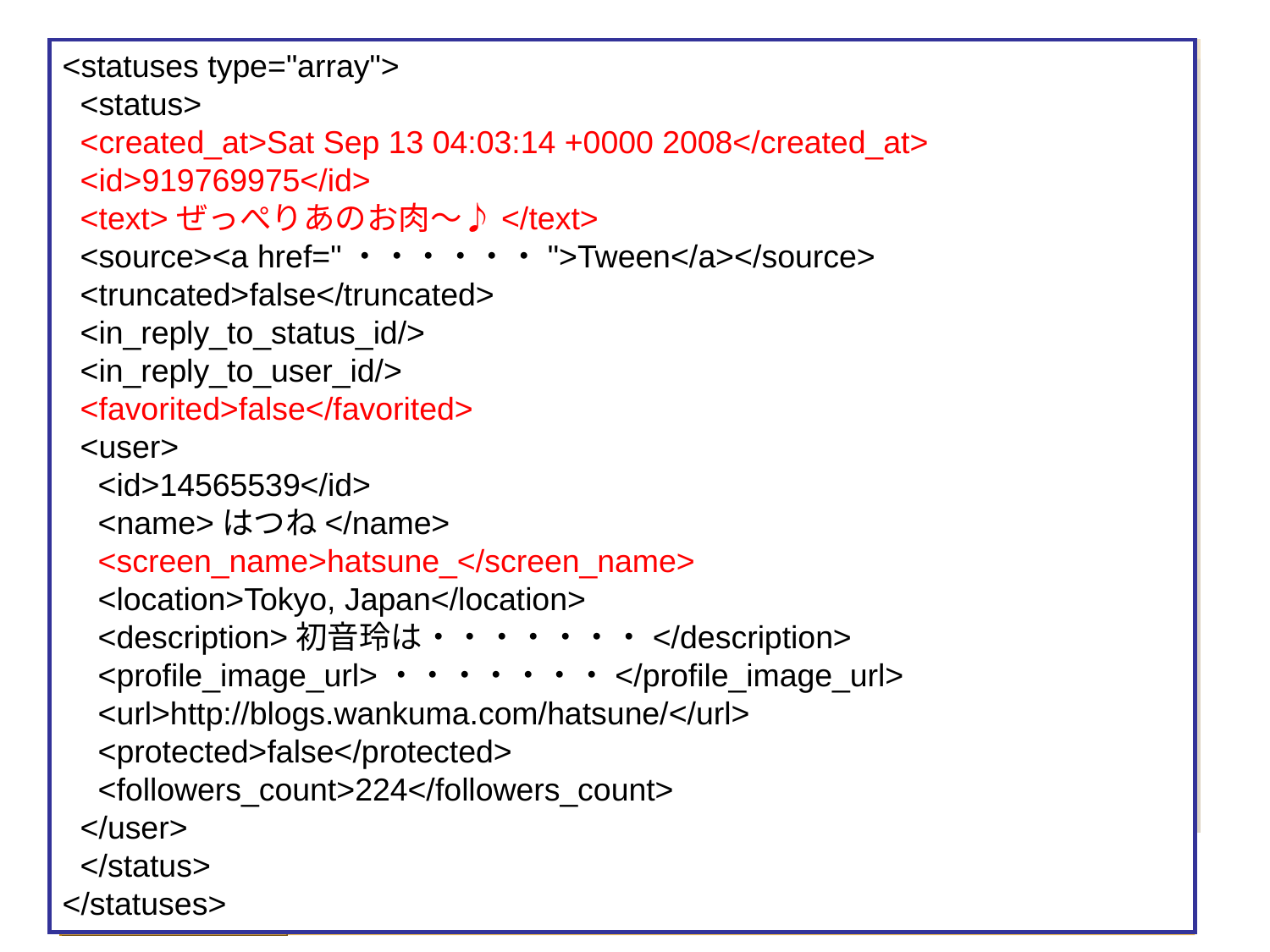

# ステータス取得結果(xml)
<statuses type="array">
  <status>
  <created_at>Sat Sep 13 04:03:14 +0000 2008</created_at>
  <id>919769975</id>
  <text>ぜっぺりあのお肉～♪</text>
  <source><a href="・・・・・・">Tween</a></source>
  <truncated>false</truncated>
  <in_reply_to_status_id/>
  <in_reply_to_user_id/>
  <favorited>false</favorited>
  <user>
    <id>14565539</id>
    <name>はつね</name>
    <screen_name>hatsune_</screen_name>
    <location>Tokyo, Japan</location>
    <description>初音玲は・・・・・・・</description>
    <profile_image_url>・・・・・・・</profile_image_url>
    <url>http://blogs.wankuma.com/hatsune/</url>
    <protected>false</protected>
    <followers_count>224</followers_count>
  </user>
  </status>
</statuses>